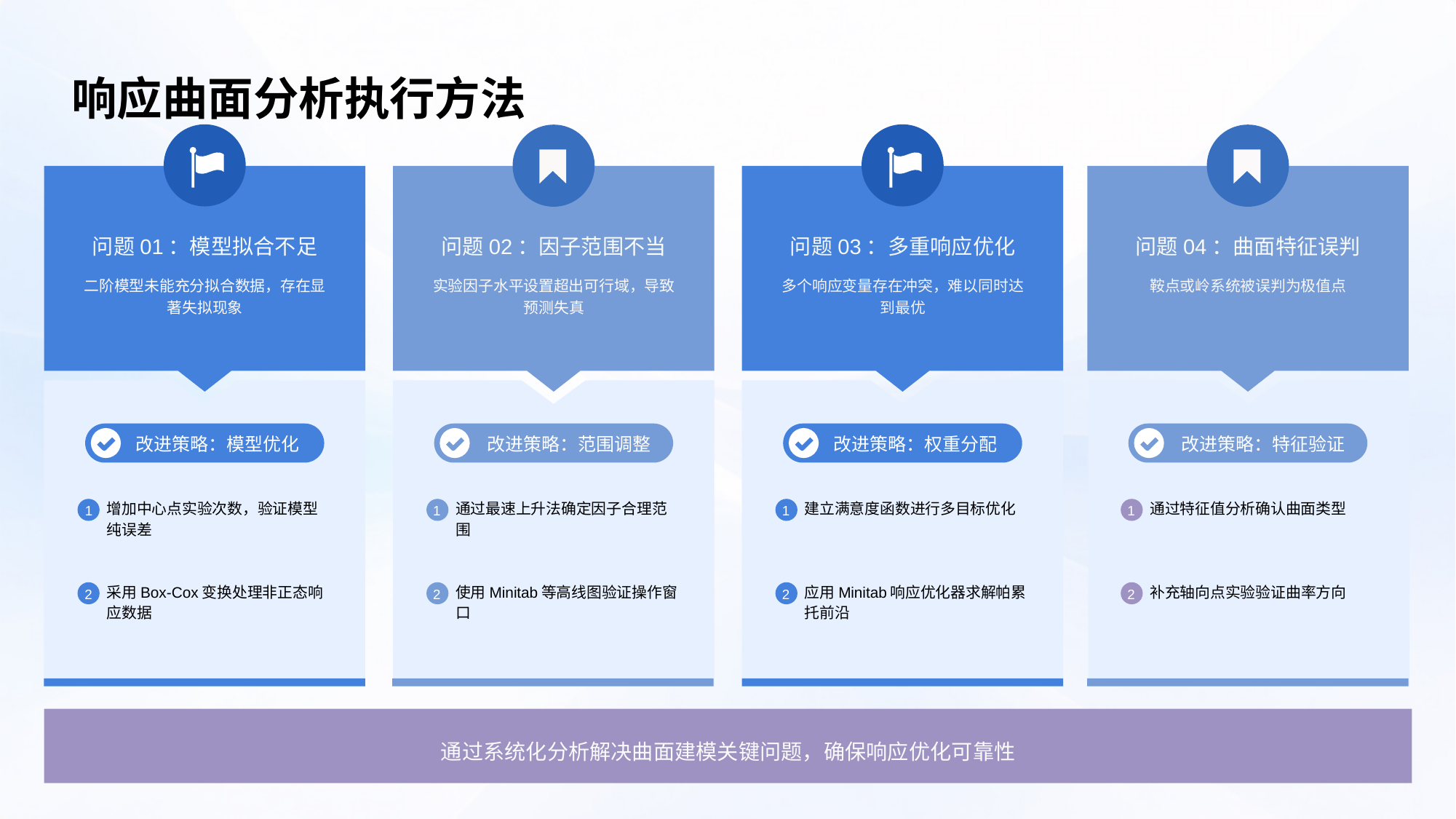

响应曲面分析执行方法

问题01：模型拟合不足
问题02：因子范围不当
问题03：多重响应优化
问题04：曲面特征误判
二阶模型未能充分拟合数据，存在显著失拟现象
实验因子水平设置超出可行域，导致预测失真
多个响应变量存在冲突，难以同时达到最优
鞍点或岭系统被误判为极值点

改进策略：模型优化
改进策略：范围调整
改进策略：权重分配
改进策略：特征验证

增加中心点实验次数，验证模型纯误差
通过最速上升法确定因子合理范围
建立满意度函数进行多目标优化
通过特征值分析确认曲面类型

1
1
1
1
采用Box-Cox变换处理非正态响应数据
使用Minitab等高线图验证操作窗口
应用Minitab响应优化器求解帕累托前沿
补充轴向点实验验证曲率方向

2
2
2
2

通过系统化分析解决曲面建模关键问题，确保响应优化可靠性